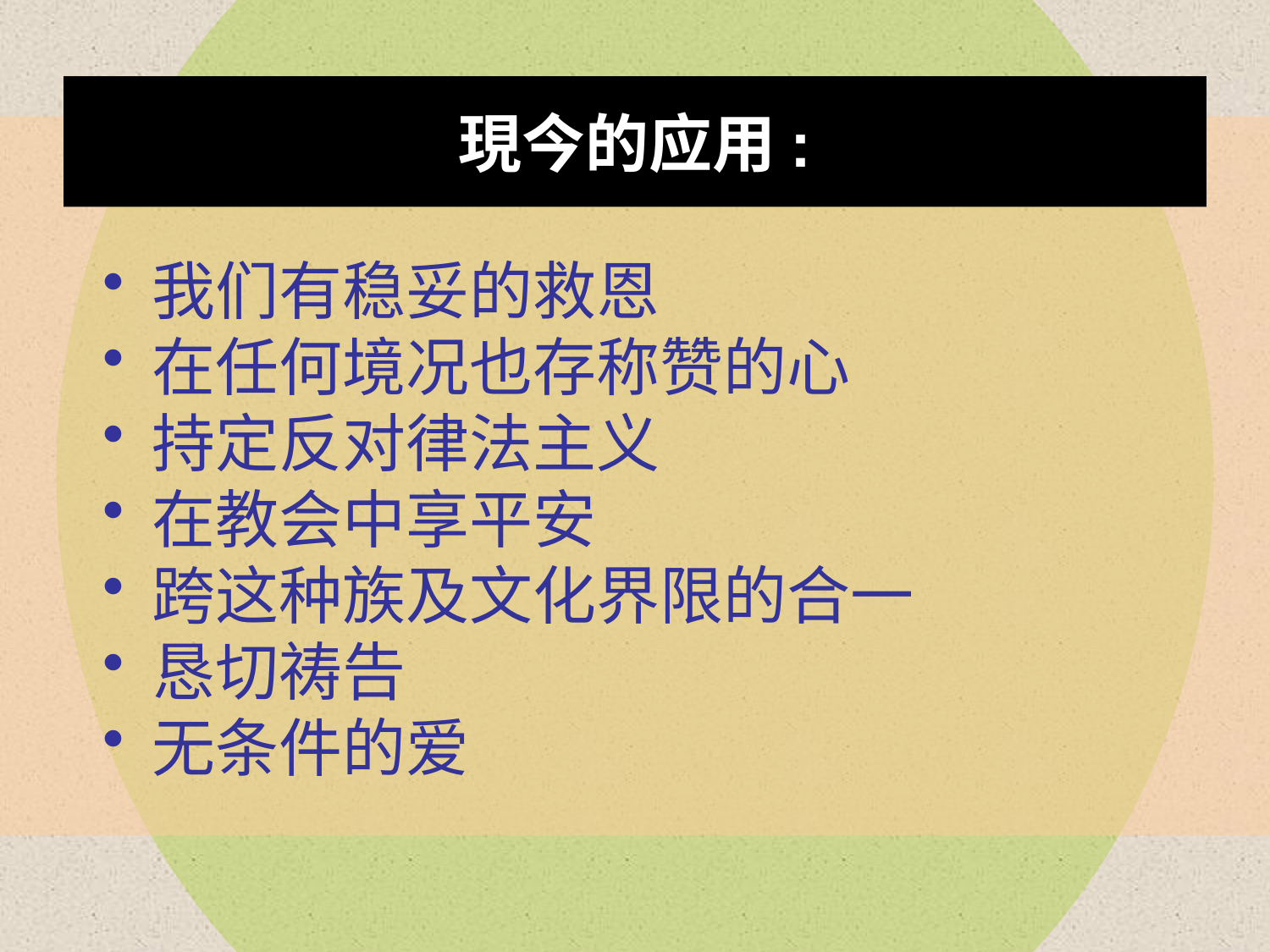

現今的应用:

我们有稳妥的救恩
在任何境况也存称赞的心
持定反对律法主义
在教会中享平安
跨这种族及文化界限的合一
恳切祷告
无条件的爱